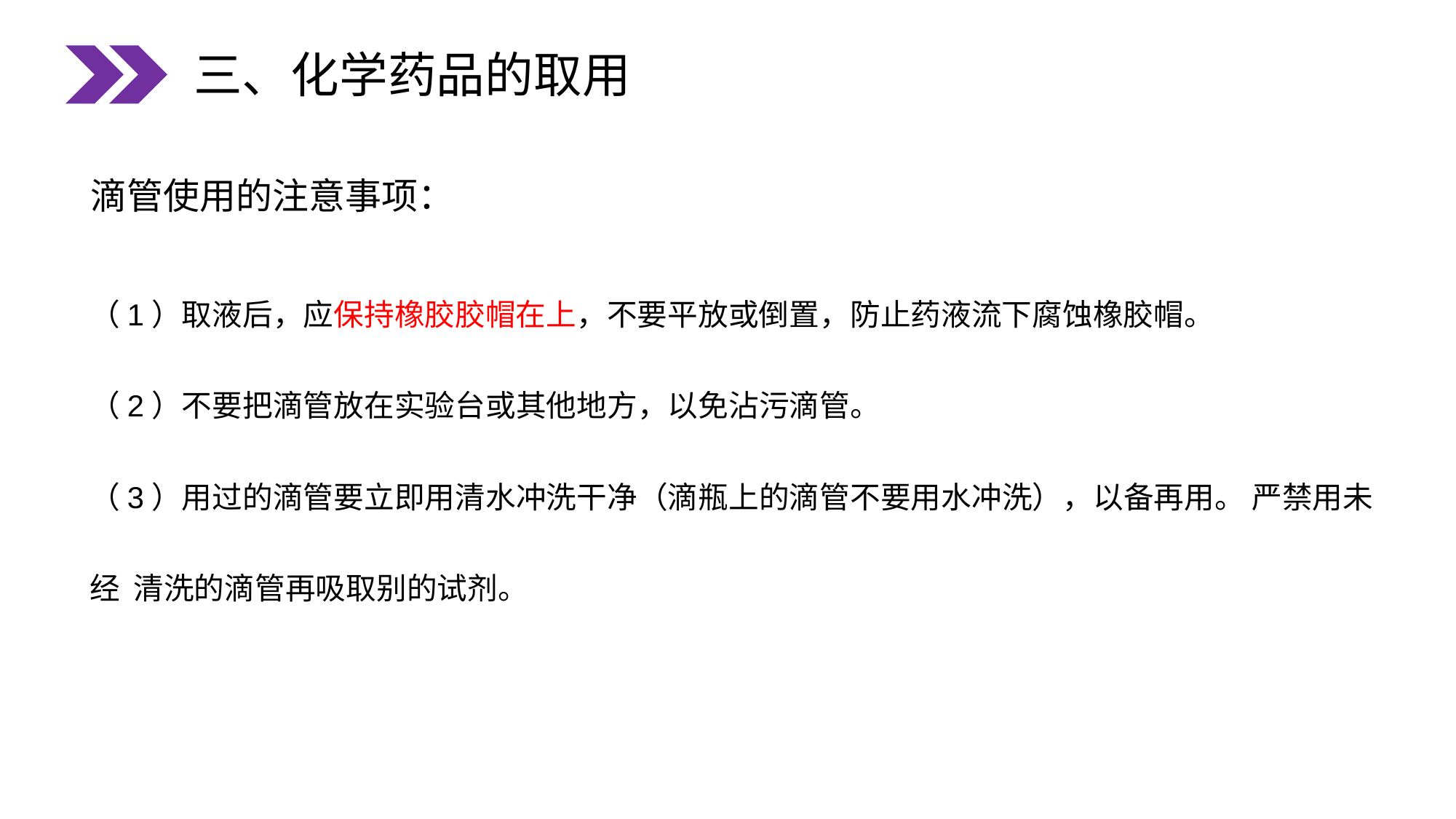

三、化学药品的取用
滴管使用的注意事项：
（1）取液后，应保持橡胶胶帽在上，不要平放或倒置，防止药液流下腐蚀橡胶帽。
（2）不要把滴管放在实验台或其他地方，以免沾污滴管。
（3）用过的滴管要立即用清水冲洗干净（滴瓶上的滴管不要用水冲洗），以备再用。 严禁用未经  清洗的滴管再吸取别的试剂。